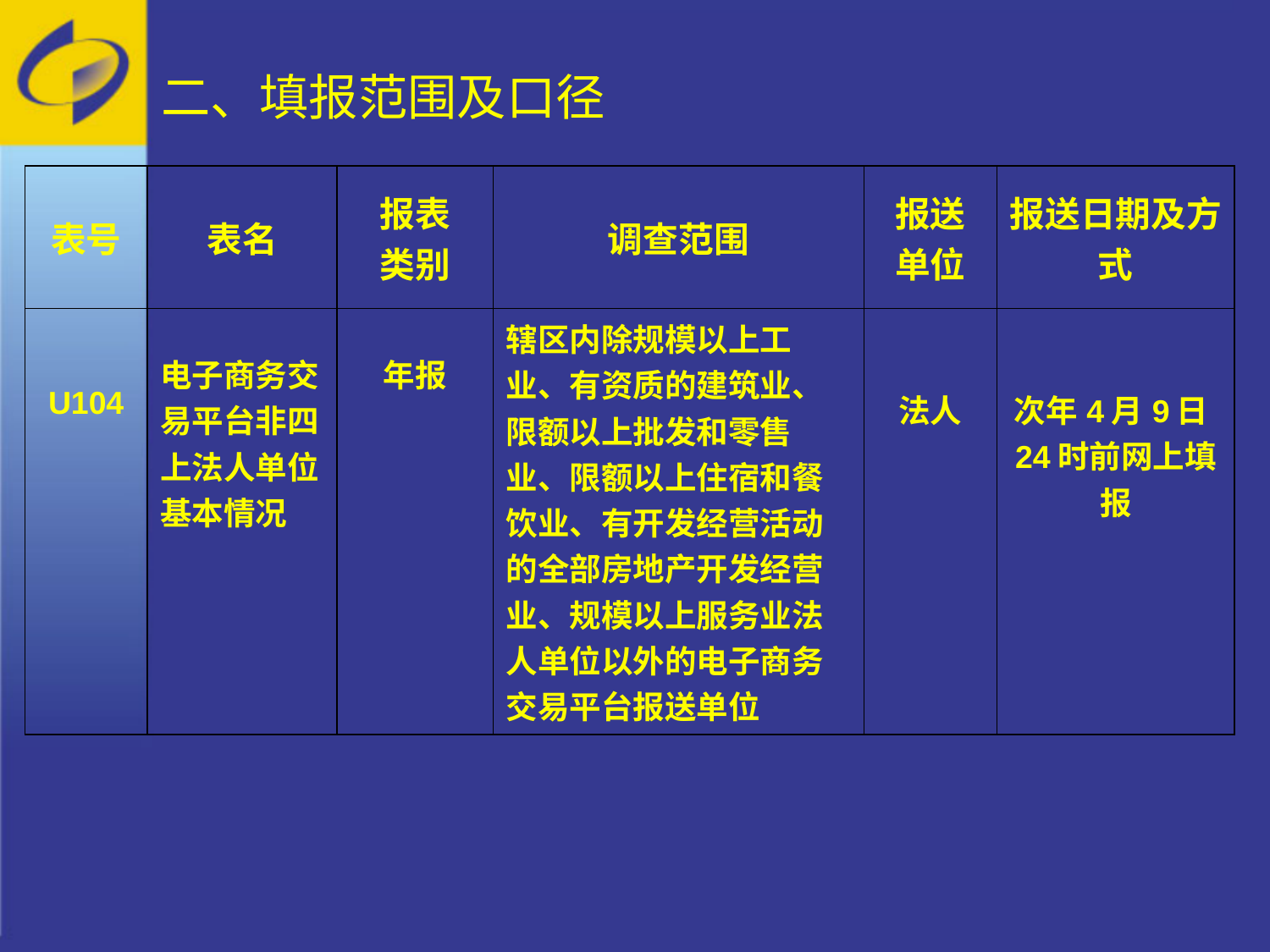

二、填报范围及口径
| 表号 | 表名 | 报表 类别 | 调查范围 | 报送 单位 | 报送日期及方式 |
| --- | --- | --- | --- | --- | --- |
| U104 | 电子商务交易平台非四上法人单位基本情况 | 年报 | 辖区内除规模以上工业、有资质的建筑业、限额以上批发和零售业、限额以上住宿和餐饮业、有开发经营活动的全部房地产开发经营业、规模以上服务业法人单位以外的电子商务交易平台报送单位 | 法人 | 次年4月9日24时前网上填报 |